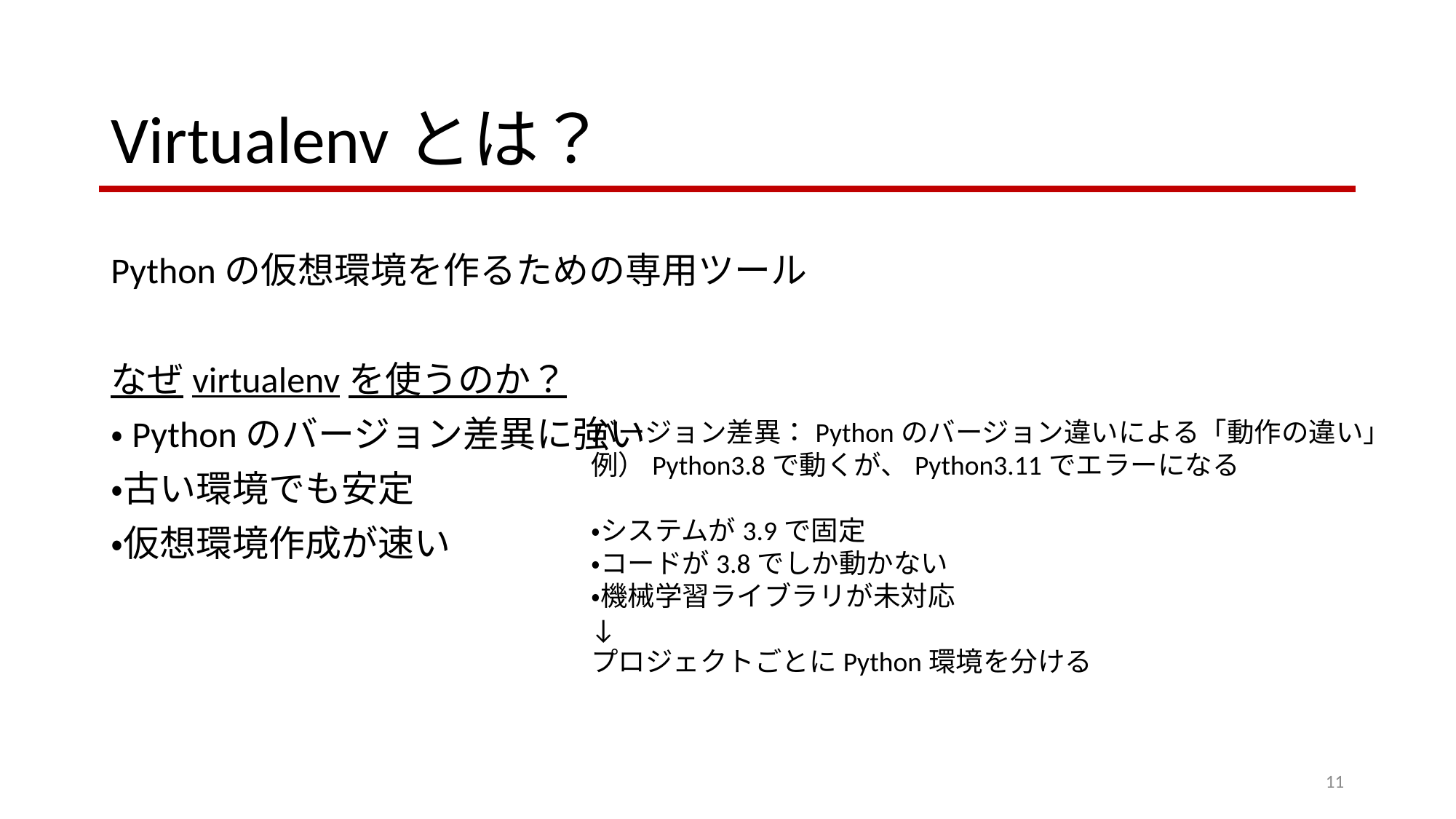

# Virtualenvとは？
Pythonの仮想環境を作るための専用ツール

なぜvirtualenvを使うのか？
・Pythonのバージョン差異に強い
・古い環境でも安定
・仮想環境作成が速い
バージョン差異：Pythonのバージョン違いによる「動作の違い」
例）Python3.8で動くが、Python3.11でエラーになる

・システムが3.9で固定
・コードが3.8でしか動かない
・機械学習ライブラリが未対応
↓
プロジェクトごとにPython環境を分ける
11